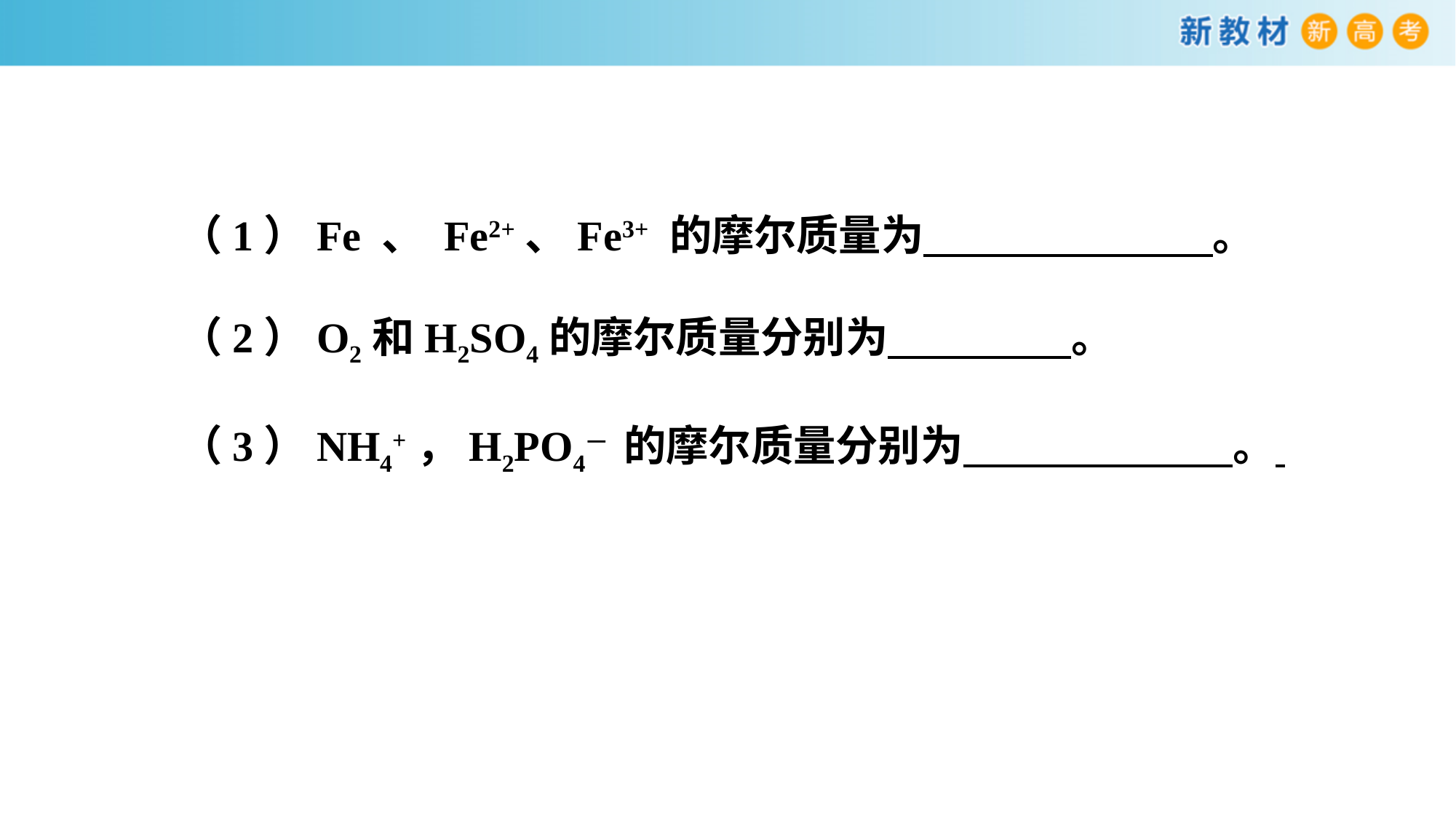

（1）Fe 、 Fe2+、Fe3+ 的摩尔质量为                              。

（2）O2和H2SO4的摩尔质量分别为                   。

（3）NH4+，H2PO4— 的摩尔质量分别为                            。